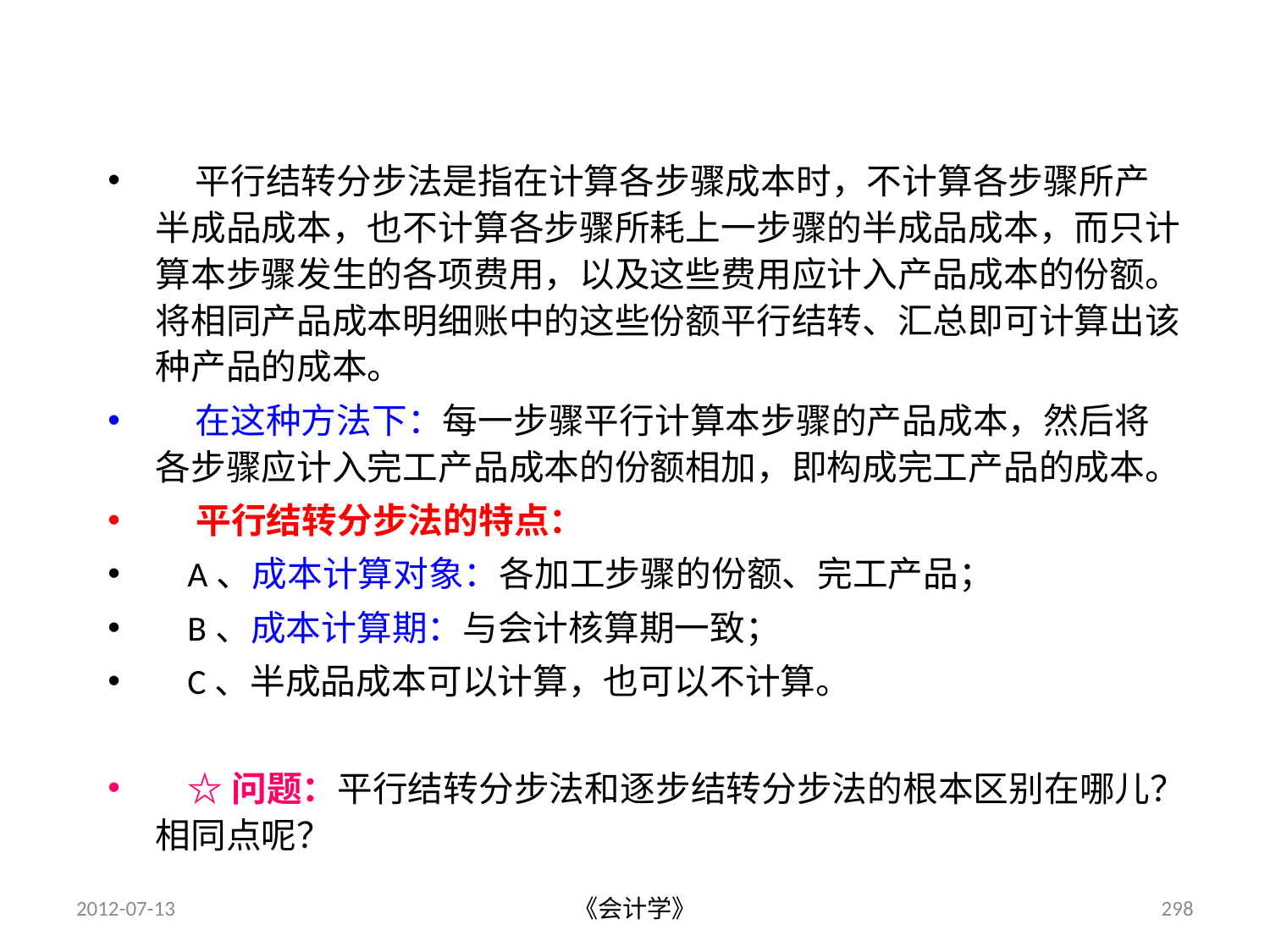

2、平行结转分步法
    平行结转分步法是指在计算各步骤成本时，不计算各步骤所产半成品成本，也不计算各步骤所耗上一步骤的半成品成本，而只计算本步骤发生的各项费用，以及这些费用应计入产品成本的份额。将相同产品成本明细账中的这些份额平行结转、汇总即可计算出该种产品的成本。
    在这种方法下：每一步骤平行计算本步骤的产品成本，然后将各步骤应计入完工产品成本的份额相加，即构成完工产品的成本。
    平行结转分步法的特点：
    A、成本计算对象：各加工步骤的份额、完工产品；
    B、成本计算期：与会计核算期一致；
    C、半成品成本可以计算，也可以不计算。

    ☆问题：平行结转分步法和逐步结转分步法的根本区别在哪儿？相同点呢？
2012-07-13
《会计学》
298